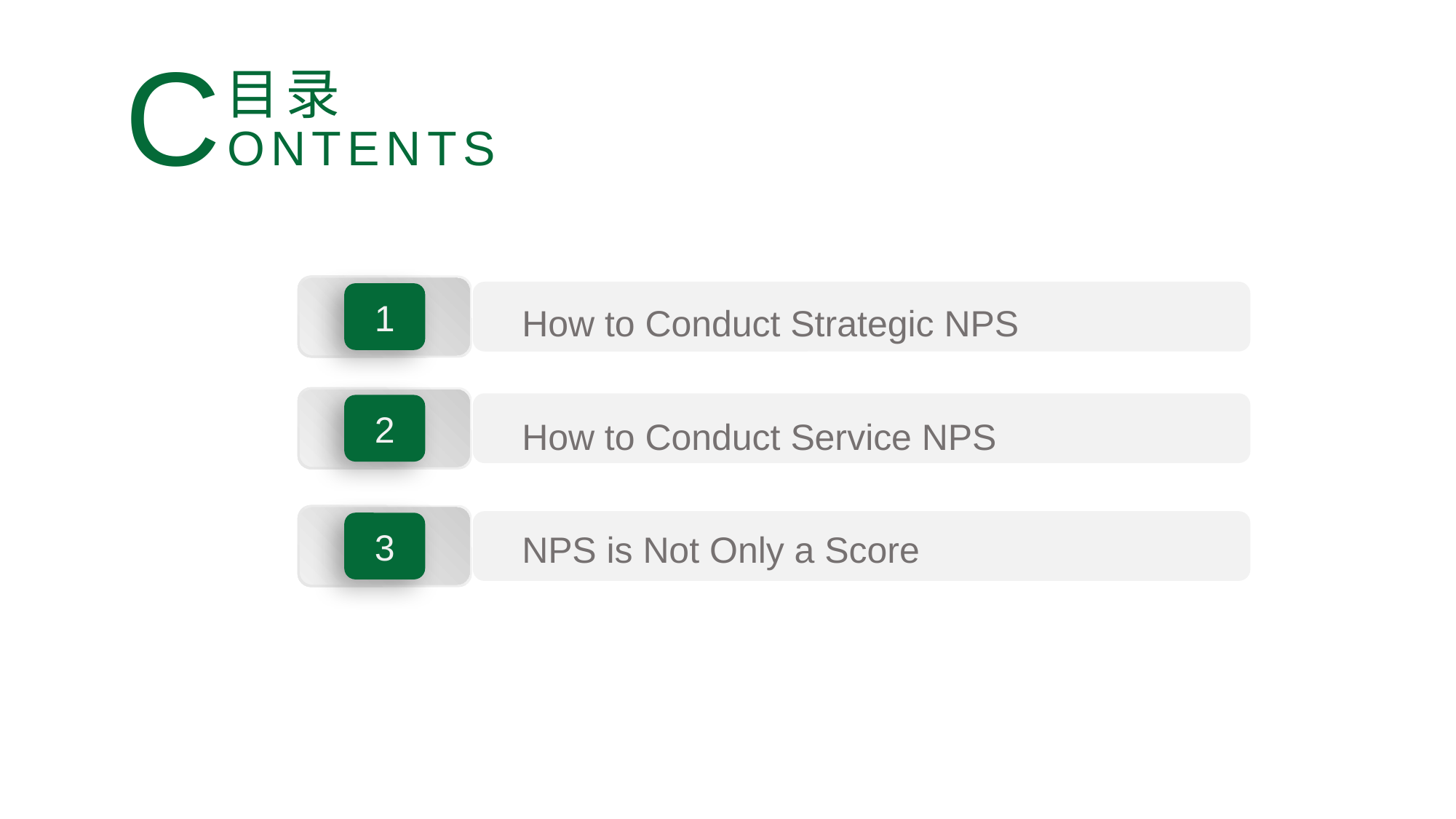

CONTENTS
目录

1
How to Conduct Strategic NPS

2
How to Conduct Service NPS

3
NPS is Not Only a Score